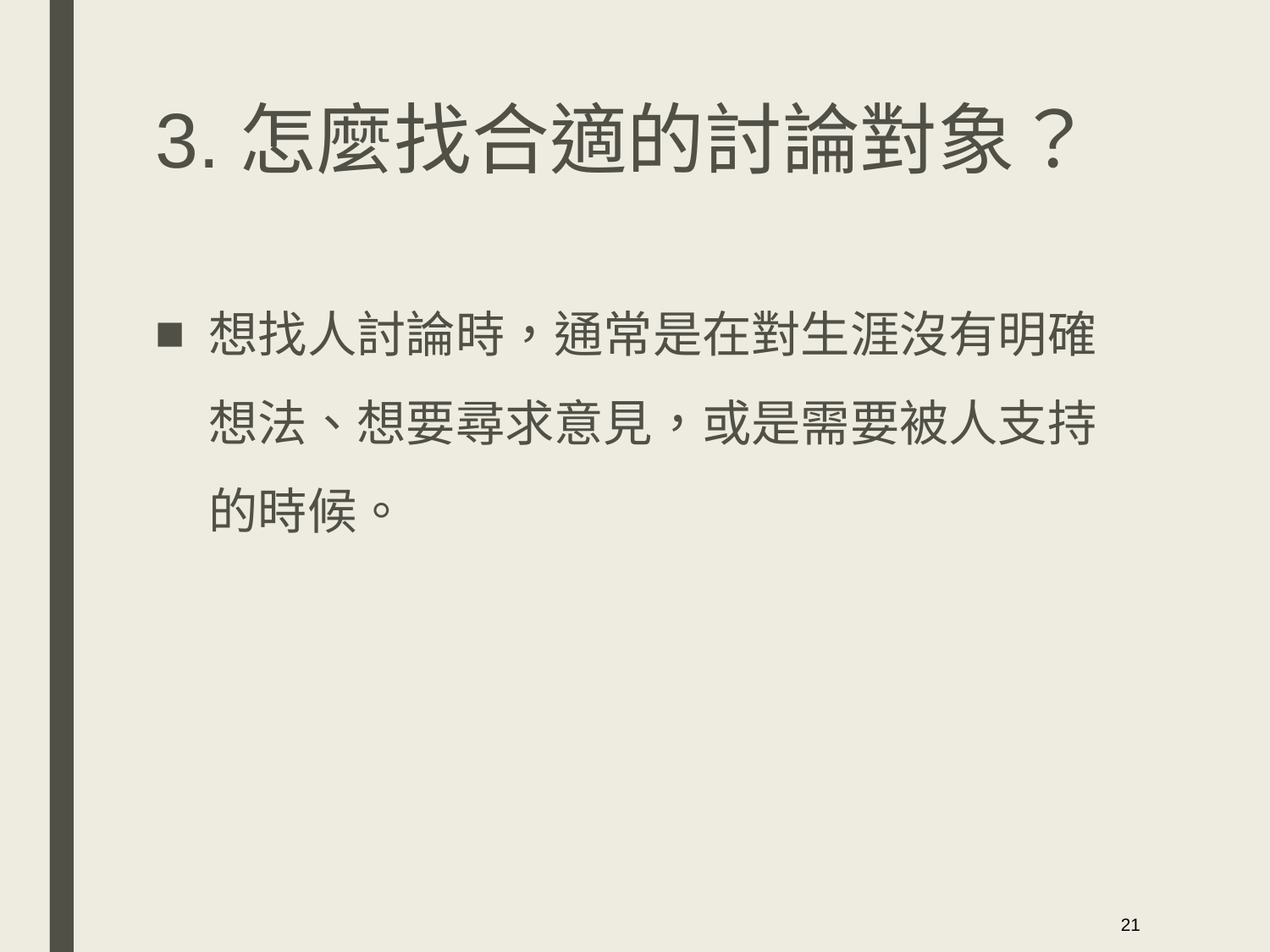

# 3.怎麼找合適的討論對象？
想找人討論時，通常是在對生涯沒有明確想法、想要尋求意見，或是需要被人支持的時候。
21